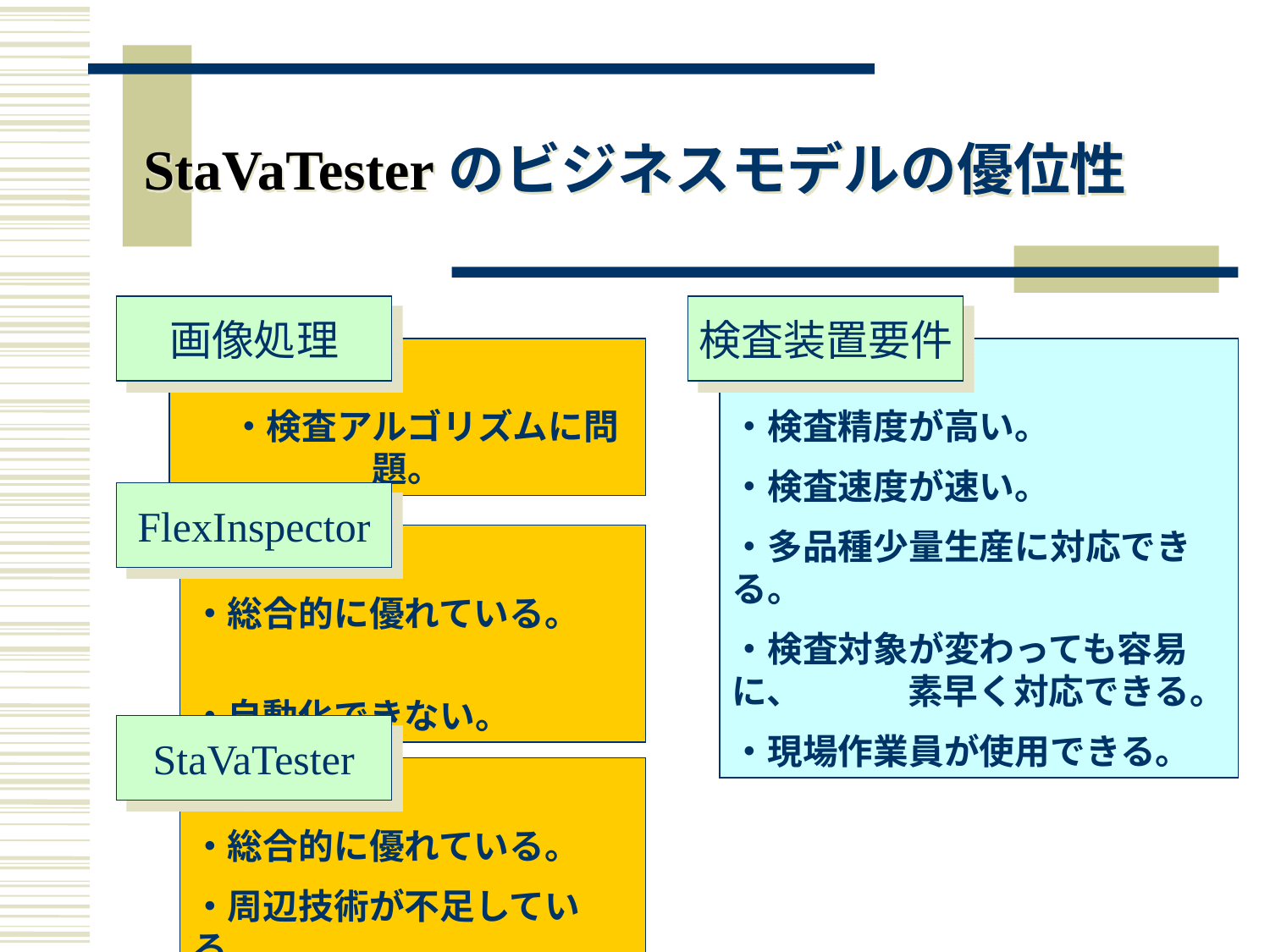

# StaVaTesterのビジネスモデルの優位性
画像処理
検査装置要件

　・検査アルゴリズムに問題。

・検査精度が高い。
・検査速度が速い。
・多品種少量生産に対応できる。
・検査対象が変わっても容易に、　　　素早く対応できる。
・現場作業員が使用できる。
FlexInspector

・総合的に優れている。
・自動化できない。
StaVaTester

・総合的に優れている。
・周辺技術が不足している。